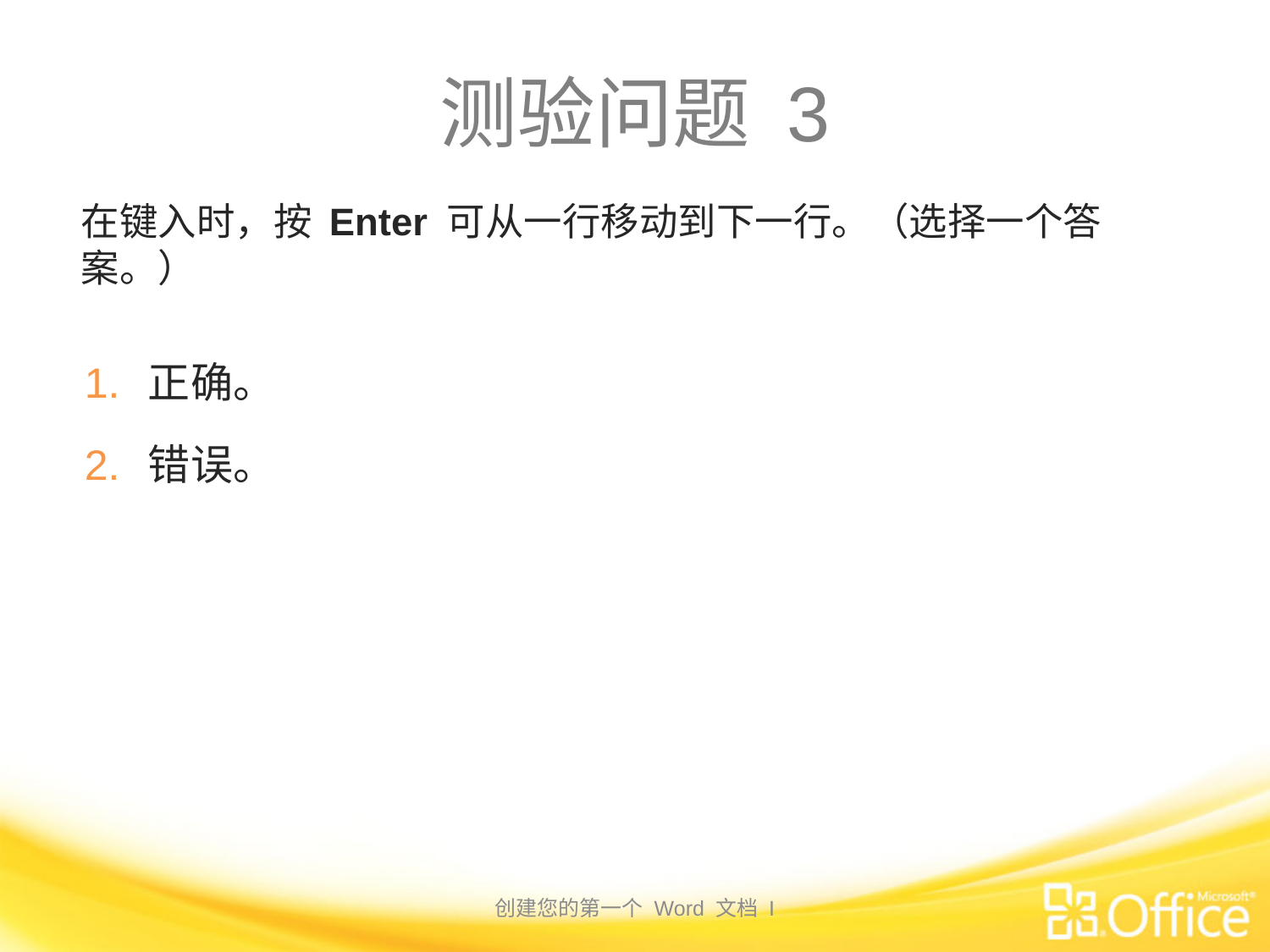

# 测验问题 3
在键入时，按 Enter 可从一行移动到下一行。（选择一个答案。）
正确。
错误。
创建您的第一个 Word 文档 I